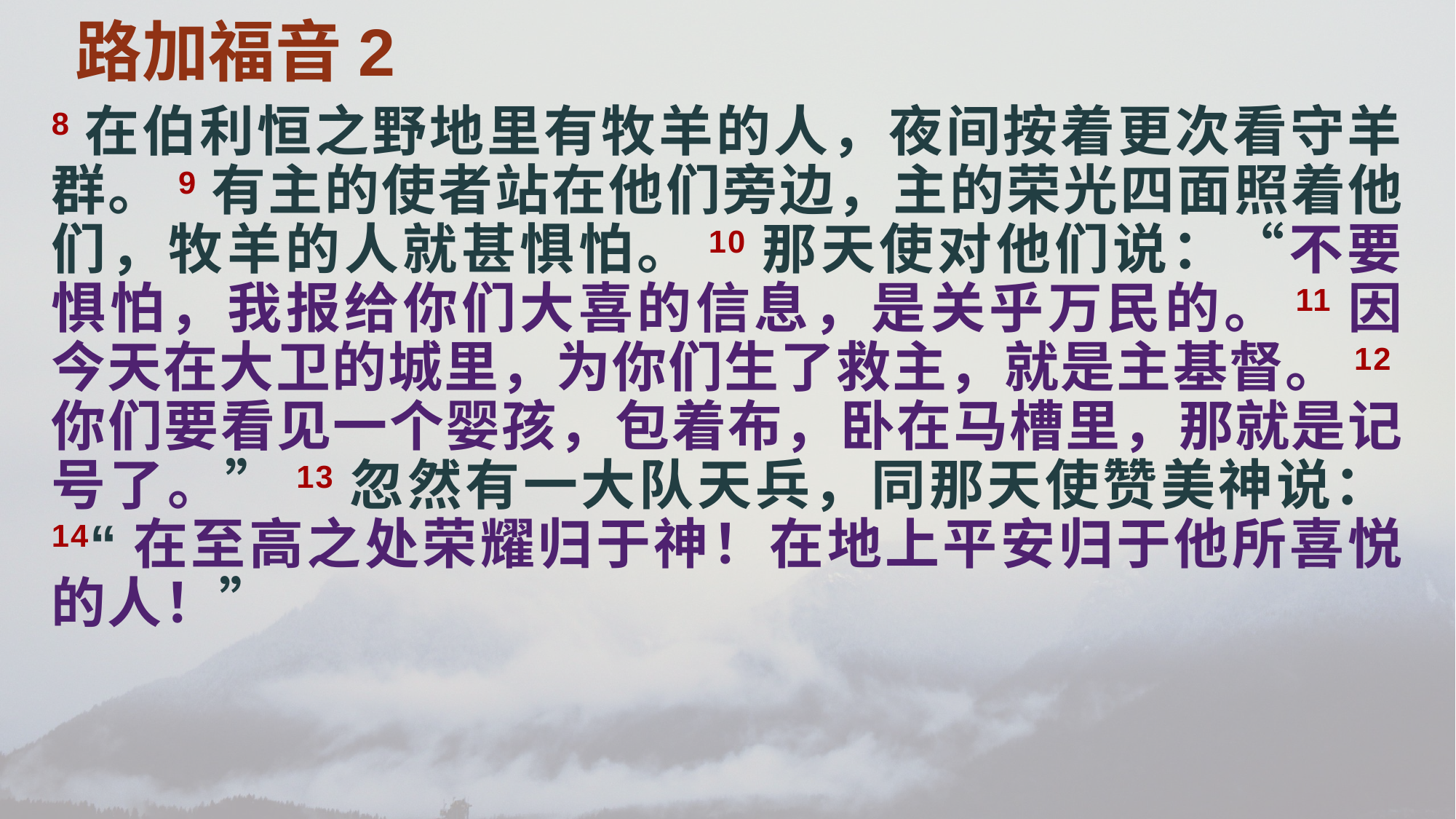

路加福音2
8在伯利恒之野地里有牧羊的人，夜间按着更次看守羊群。9有主的使者站在他们旁边，主的荣光四面照着他们，牧羊的人就甚惧怕。10那天使对他们说：“不要惧怕，我报给你们大喜的信息，是关乎万民的。11因今天在大卫的城里，为你们生了救主，就是主基督。12你们要看见一个婴孩，包着布，卧在马槽里，那就是记号了。”13忽然有一大队天兵，同那天使赞美神说：14“在至高之处荣耀归于神！在地上平安归于他所喜悦的人！”